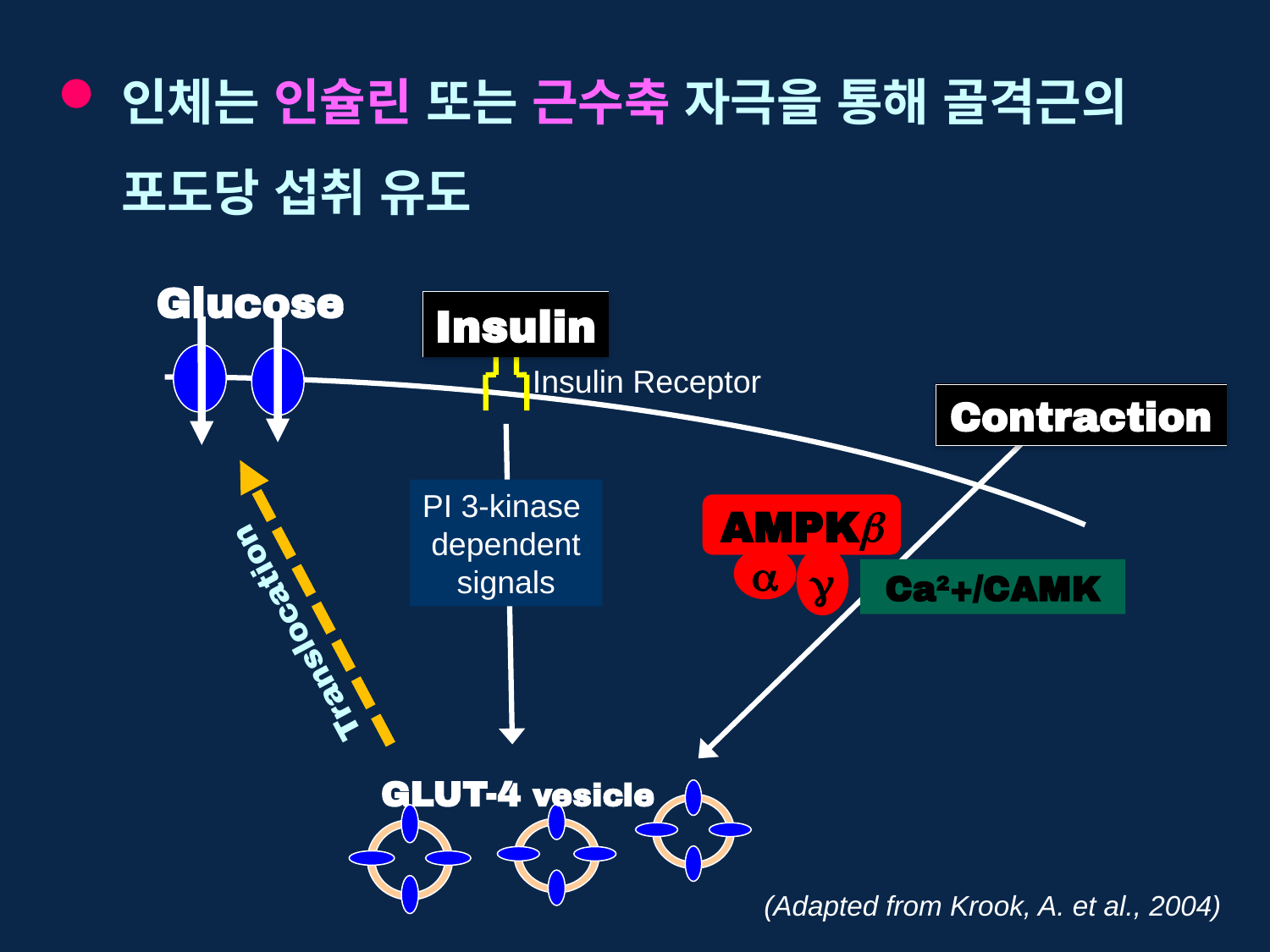

인체는 인슐린 또는 근수축 자극을 통해 골격근의 포도당 섭취 유도

Glucose
Insulin

Insulin Receptor

Contraction

PI 3-kinase
dependent
signals
AMPKβ
γ
α
Ca2+/CAMK
Translocation
GLUT-4 vesicle

(Adapted from Krook, A. et al., 2004)